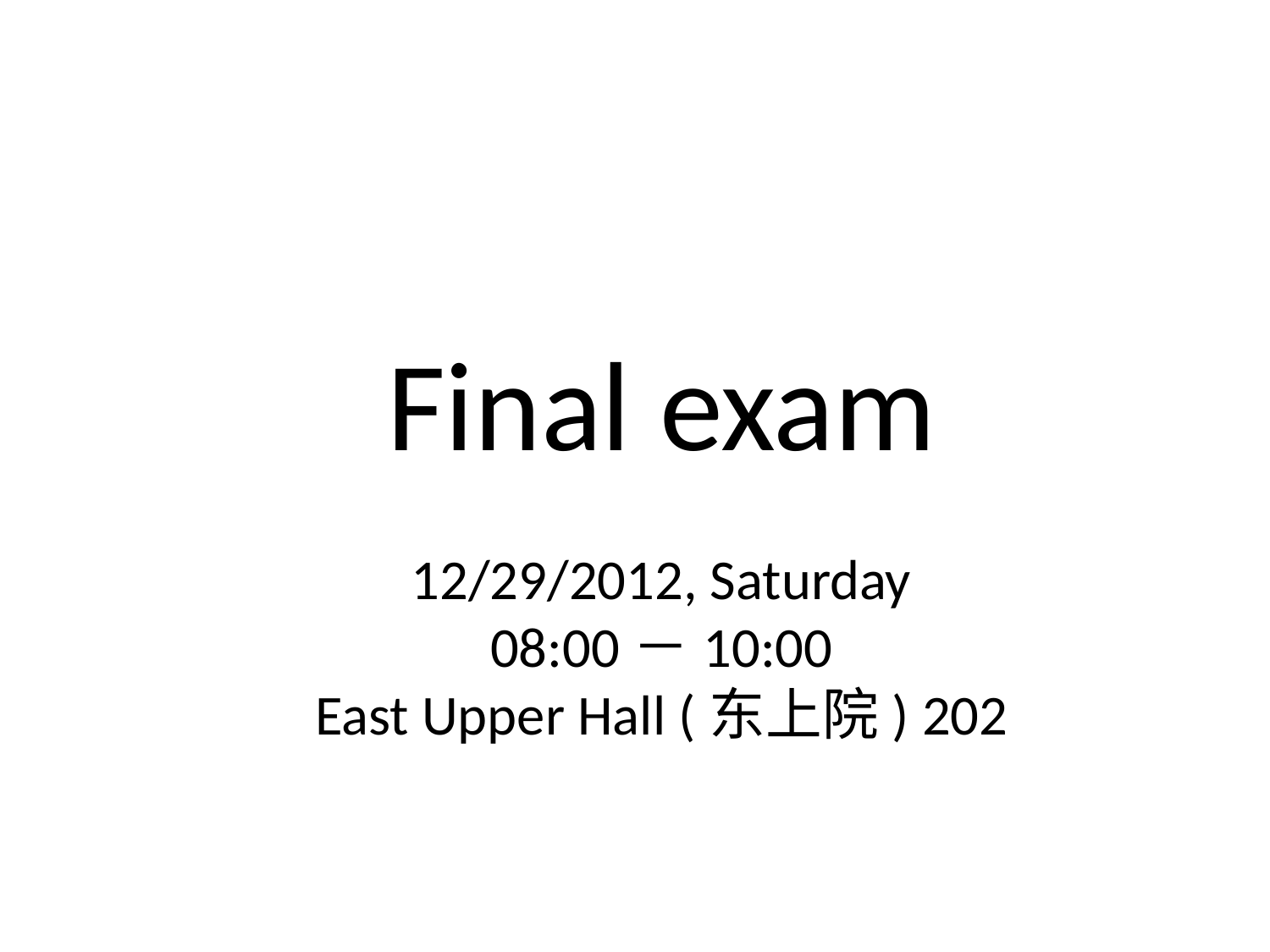

Final exam

12/29/2012, Saturday
08:00－10:00
East Upper Hall (东上院) 202